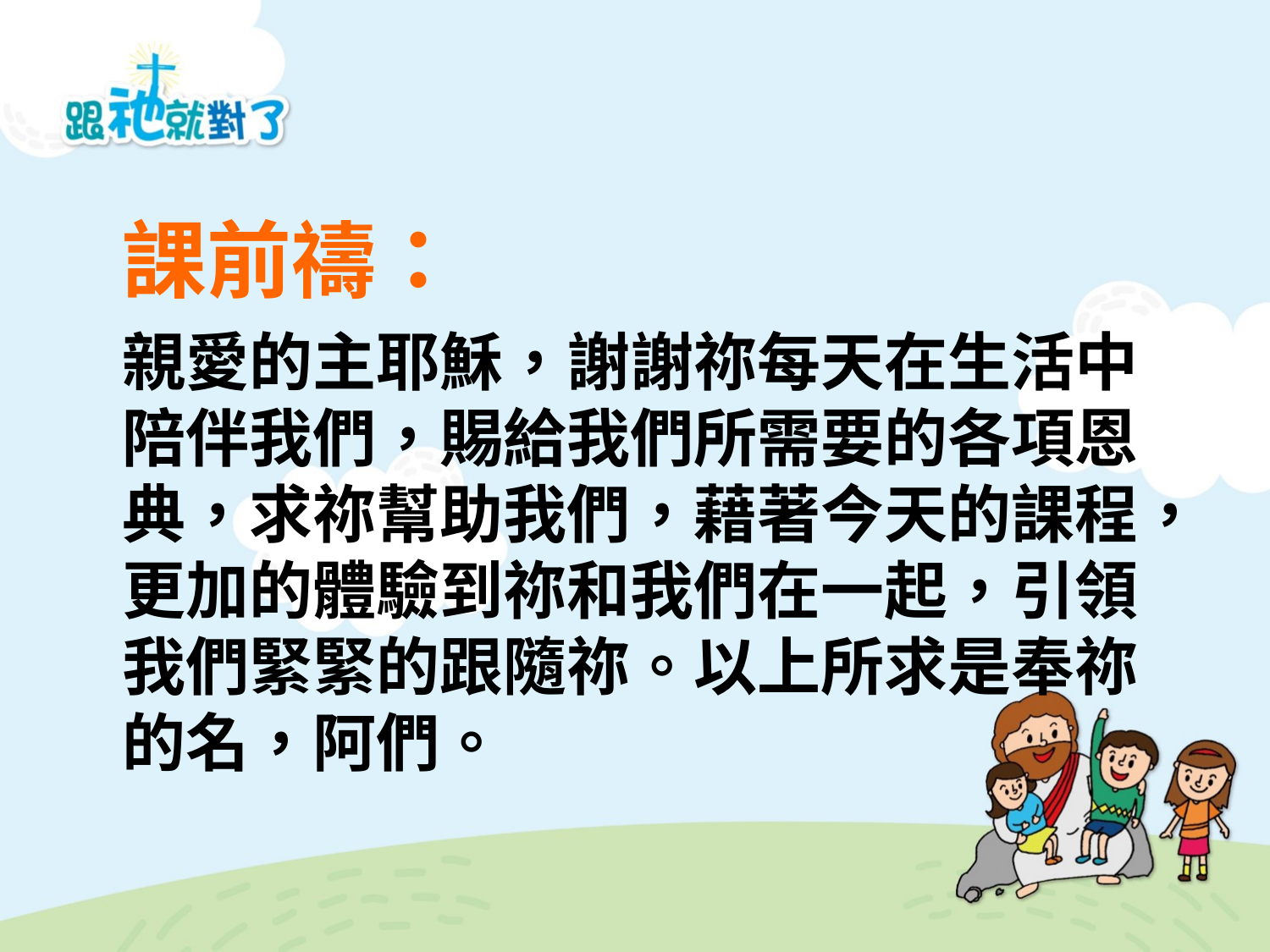

課前禱：
親愛的主耶穌，謝謝祢每天在生活中陪伴我們，賜給我們所需要的各項恩典，求祢幫助我們，藉著今天的課程，更加的體驗到祢和我們在一起，引領我們緊緊的跟隨祢。以上所求是奉祢的名，阿們。